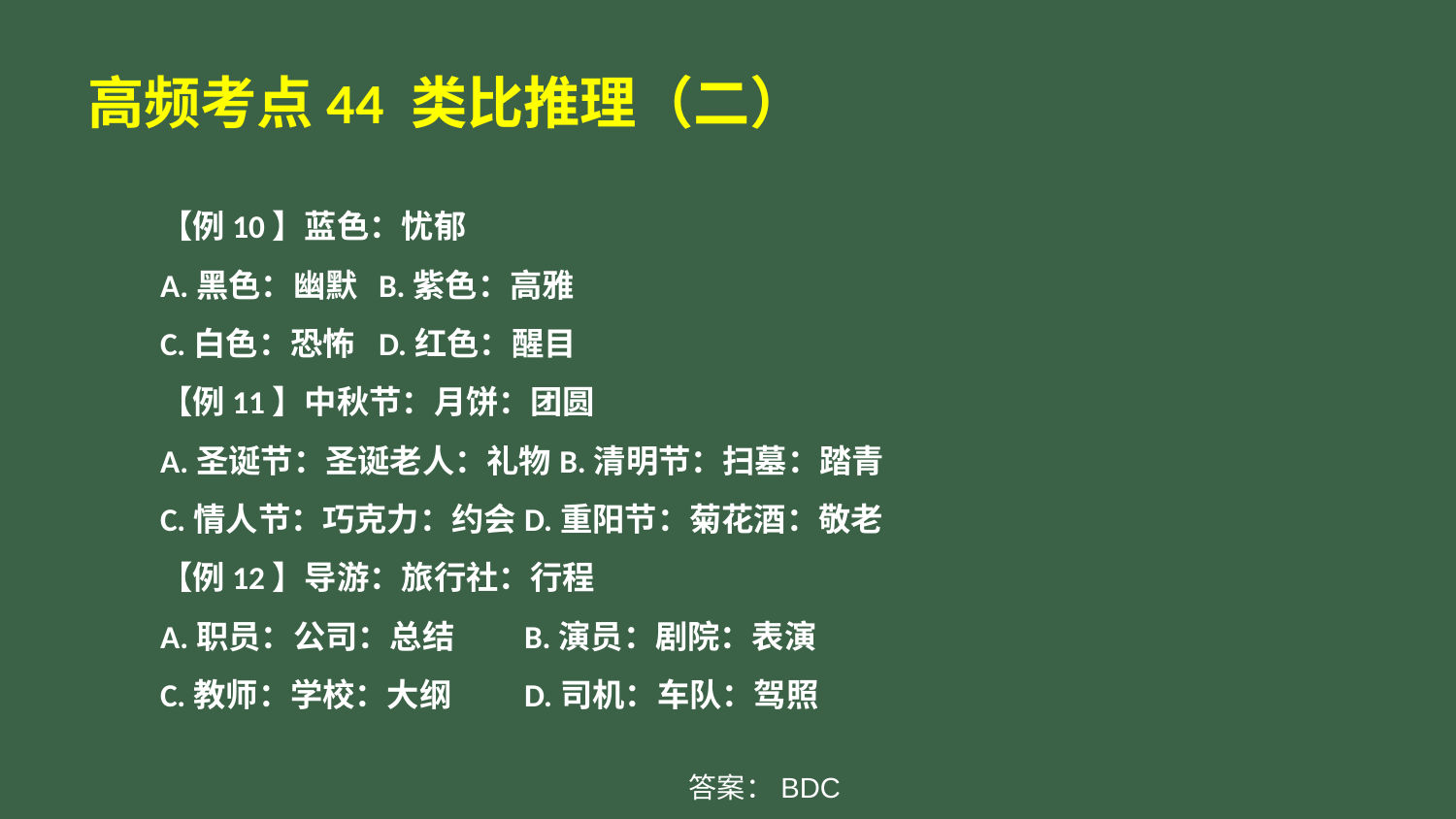

# 高频考点44 类比推理（二）
【例10】蓝色：忧郁
A.黑色：幽默	B.紫色：高雅
C.白色：恐怖	D.红色：醒目
【例11】中秋节：月饼：团圆
A.圣诞节：圣诞老人：礼物B.清明节：扫墓：踏青
C.情人节：巧克力：约会	D.重阳节：菊花酒：敬老
【例12】导游：旅行社：行程
A.职员：公司：总结	B.演员：剧院：表演
C.教师：学校：大纲	D.司机：车队：驾照

答案：BDC